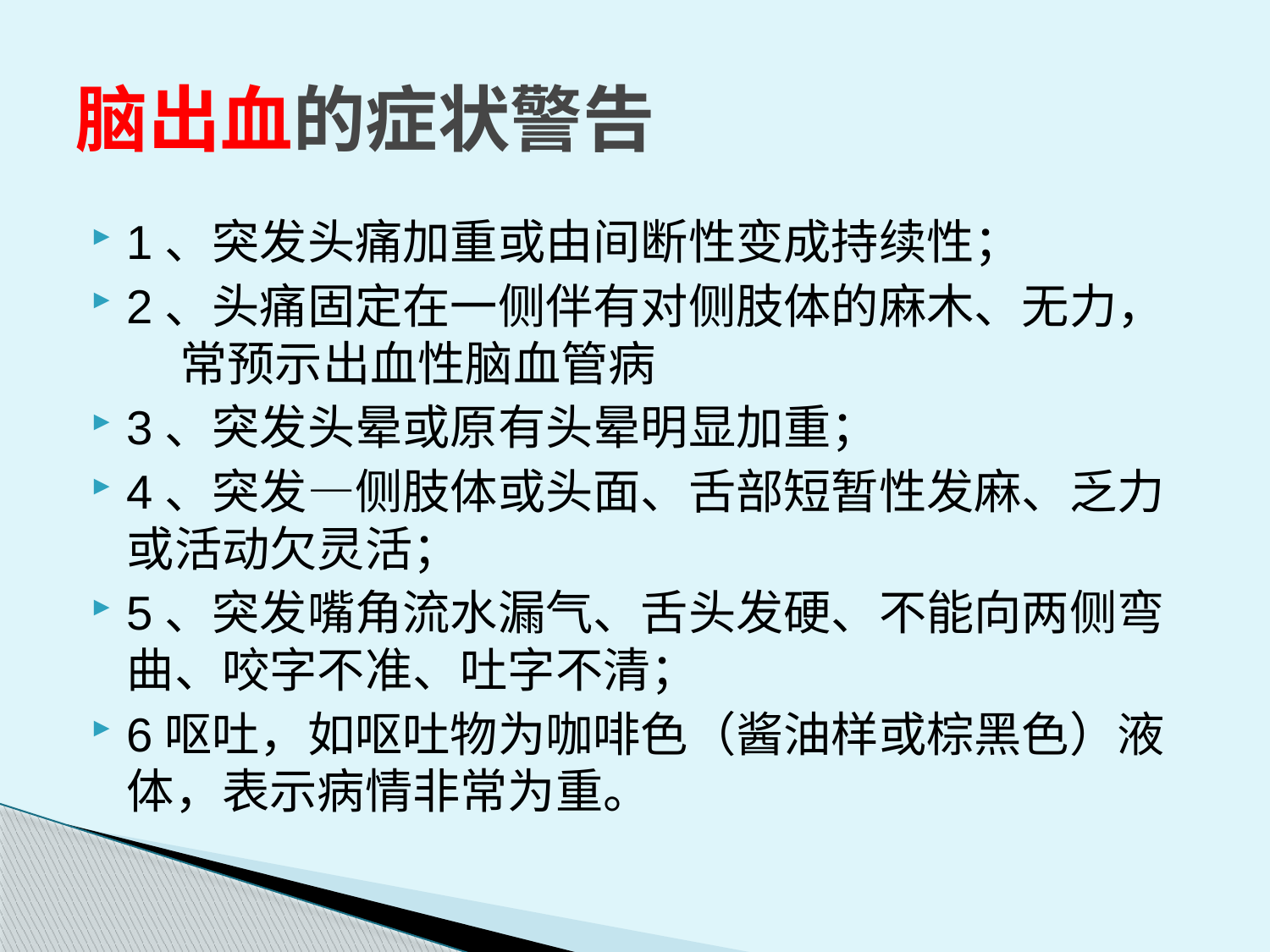

# 脑出血的症状警告
1、突发头痛加重或由间断性变成持续性；
2、头痛固定在一侧伴有对侧肢体的麻木、无力，        常预示出血性脑血管病
3、突发头晕或原有头晕明显加重；
4、突发—侧肢体或头面、舌部短暂性发麻、乏力或活动欠灵活；
5、突发嘴角流水漏气、舌头发硬、不能向两侧弯曲、咬字不准、吐字不清；
6呕吐，如呕吐物为咖啡色（酱油样或棕黑色）液体，表示病情非常为重。